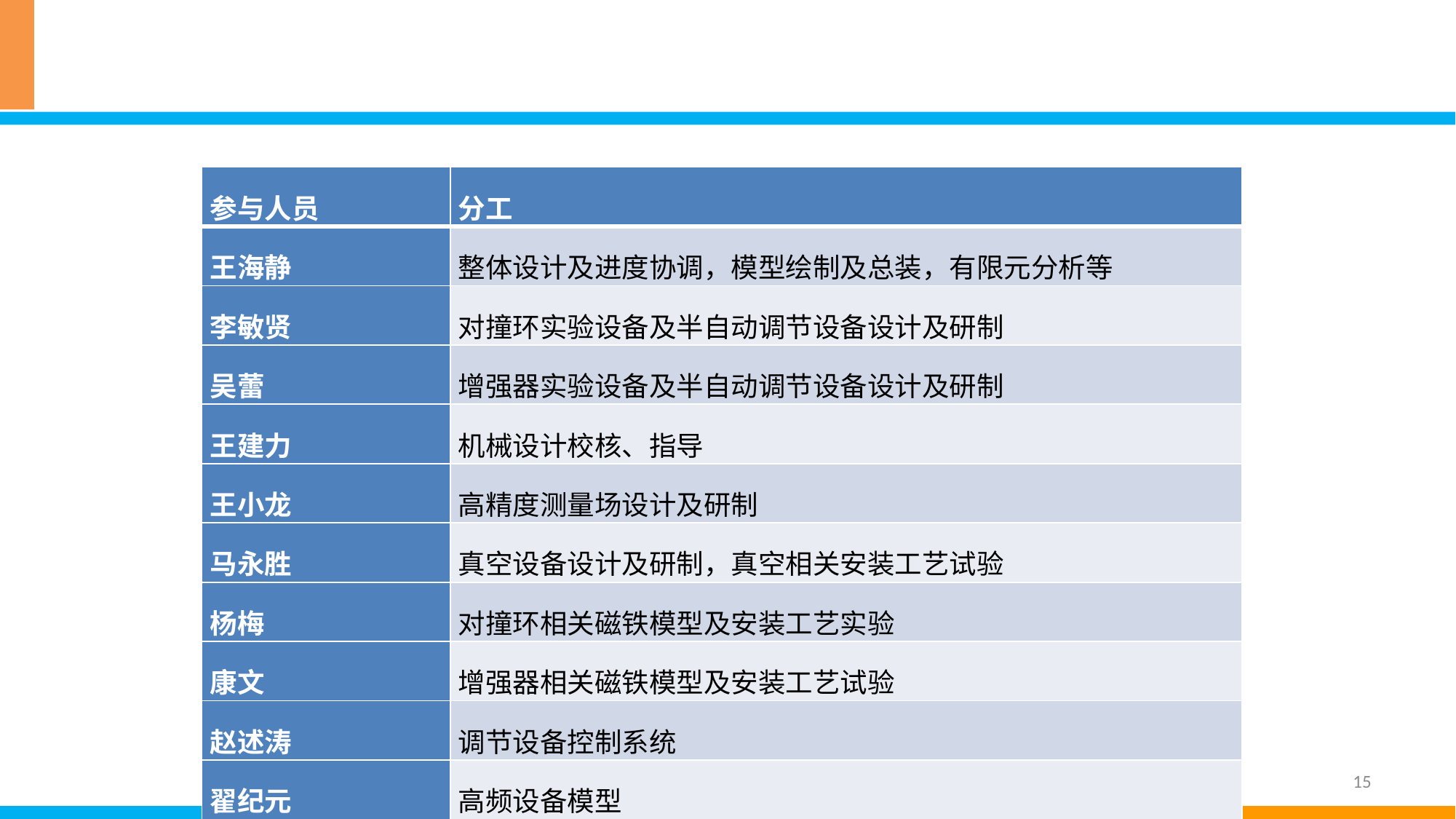

#

| 参与人员 | 分工 |
| --- | --- |
| 王海静 | 整体设计及进度协调，模型绘制及总装，有限元分析等 |
| 李敏贤 | 对撞环实验设备及半自动调节设备设计及研制 |
| 吴蕾 | 增强器实验设备及半自动调节设备设计及研制 |
| 王建力 | 机械设计校核、指导 |
| 王小龙 | 高精度测量场设计及研制 |
| 马永胜 | 真空设备设计及研制，真空相关安装工艺试验 |
| 杨梅 | 对撞环相关磁铁模型及安装工艺实验 |
| 康文 | 增强器相关磁铁模型及安装工艺试验 |
| 赵述涛 | 调节设备控制系统 |
| 翟纪元 | 高频设备模型 |
| 随艳峰 | 束测设备模型 |
| 周祖圣 | 波导模型确认 |
| 黄金书 | 通用设备模型确认 |
15